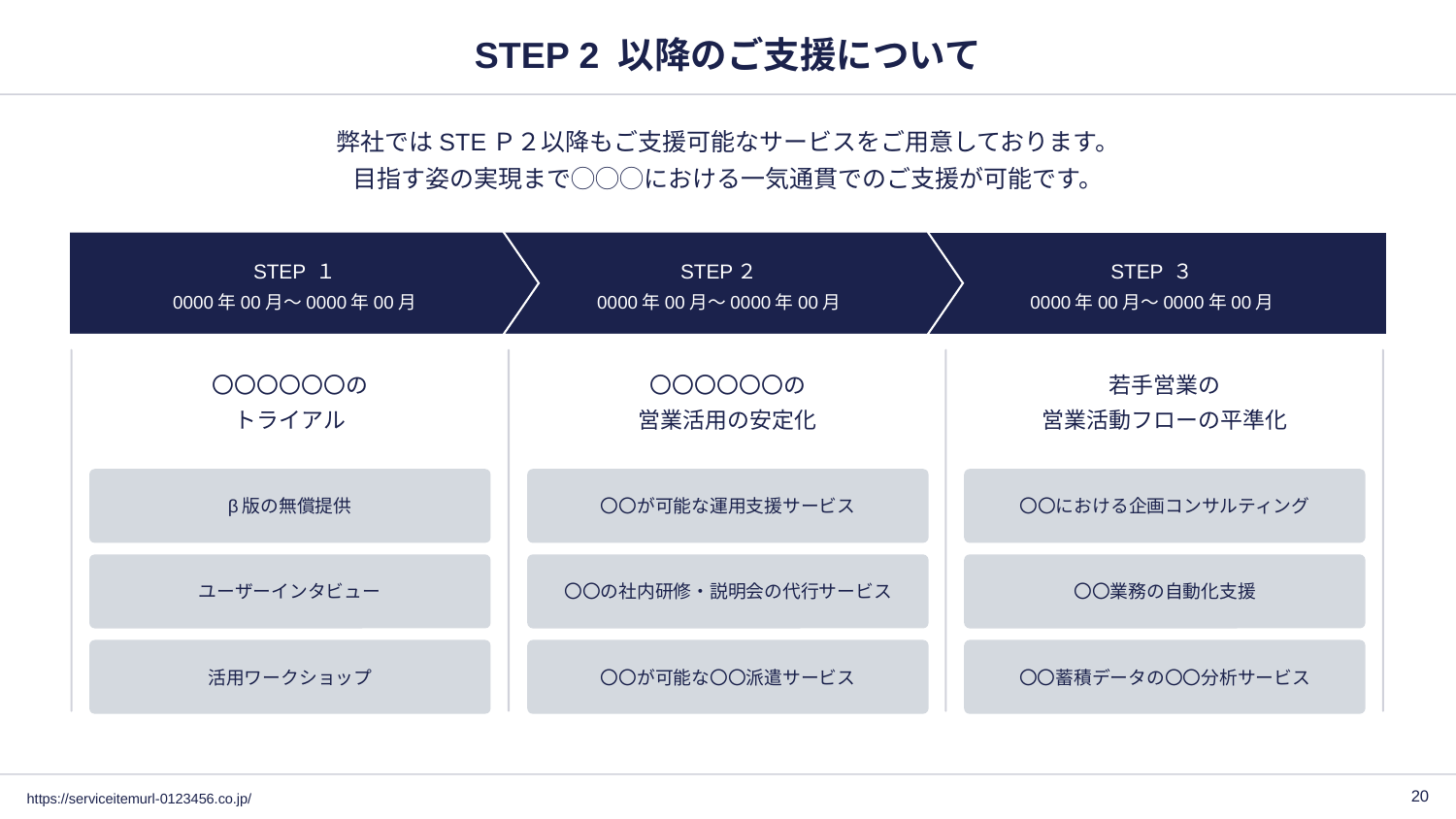

# STEP 2 以降のご支援について
弊社ではSTEＰ２以降もご支援可能なサービスをご用意しております。
目指す姿の実現まで◯◯◯における一気通貫でのご支援が可能です。
STEP １
0000年00月～0000年00月
STEP２
0000年00月～0000年00月
STEP ３
0000年00月～0000年00月
〇〇〇〇〇〇の
トライアル
〇〇〇〇〇〇の
営業活用の安定化
若手営業の
営業活動フローの平準化
β版の無償提供
〇〇が可能な運用支援サービス
〇〇における企画コンサルティング
〇〇の社内研修・説明会の代行サービス
〇〇業務の自動化支援
ユーザーインタビュー
〇〇が可能な〇〇派遣サービス
〇〇蓄積データの〇〇分析サービス
活用ワークショップ
20
https://serviceitemurl-0123456.co.jp/